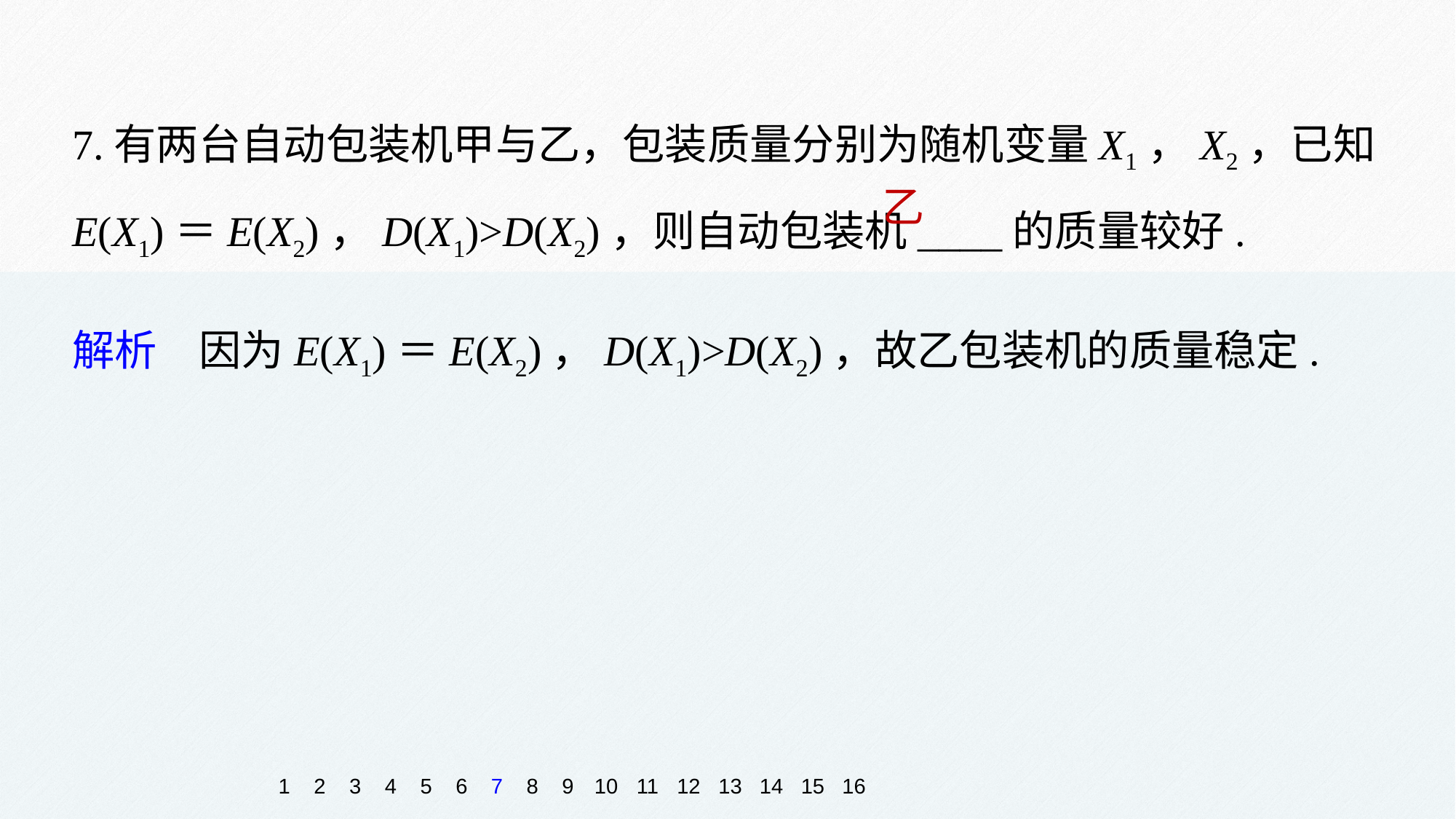

7.有两台自动包装机甲与乙，包装质量分别为随机变量X1，X2，已知E(X1)＝E(X2)，D(X1)>D(X2)，则自动包装机____的质量较好.
乙
解析　因为E(X1)＝E(X2)，D(X1)>D(X2)，故乙包装机的质量稳定.
1
2
3
4
5
6
7
8
9
10
11
12
13
14
15
16